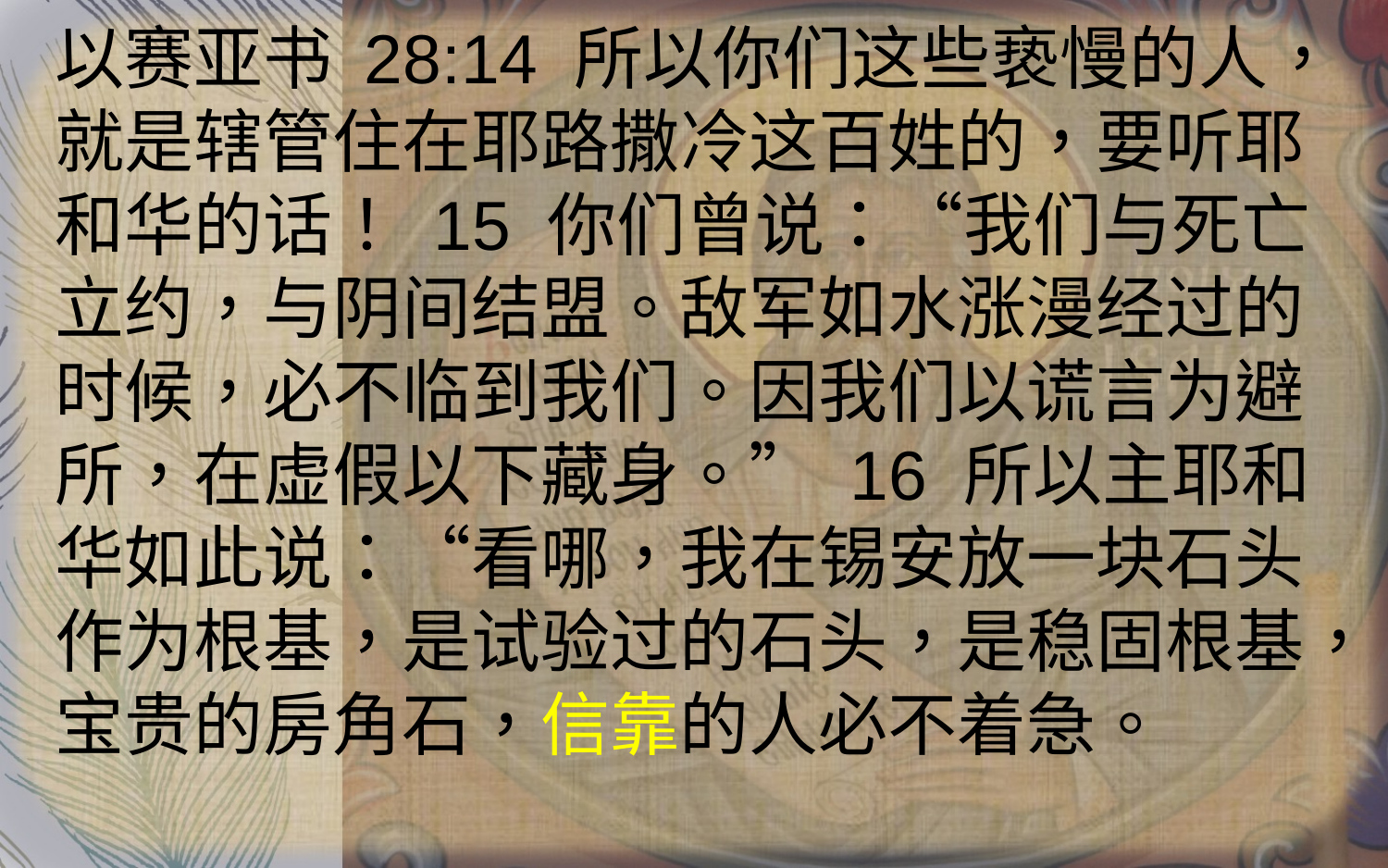

以赛亚书 28:14 所以你们这些亵慢的人，就是辖管住在耶路撒冷这百姓的，要听耶和华的话！ 15 你们曾说：“我们与死亡立约，与阴间结盟。敌军如水涨漫经过的时候，必不临到我们。因我们以谎言为避所，在虚假以下藏身。” 16 所以主耶和华如此说：“看哪，我在锡安放一块石头作为根基，是试验过的石头，是稳固根基，宝贵的房角石，信靠的人必不着急。